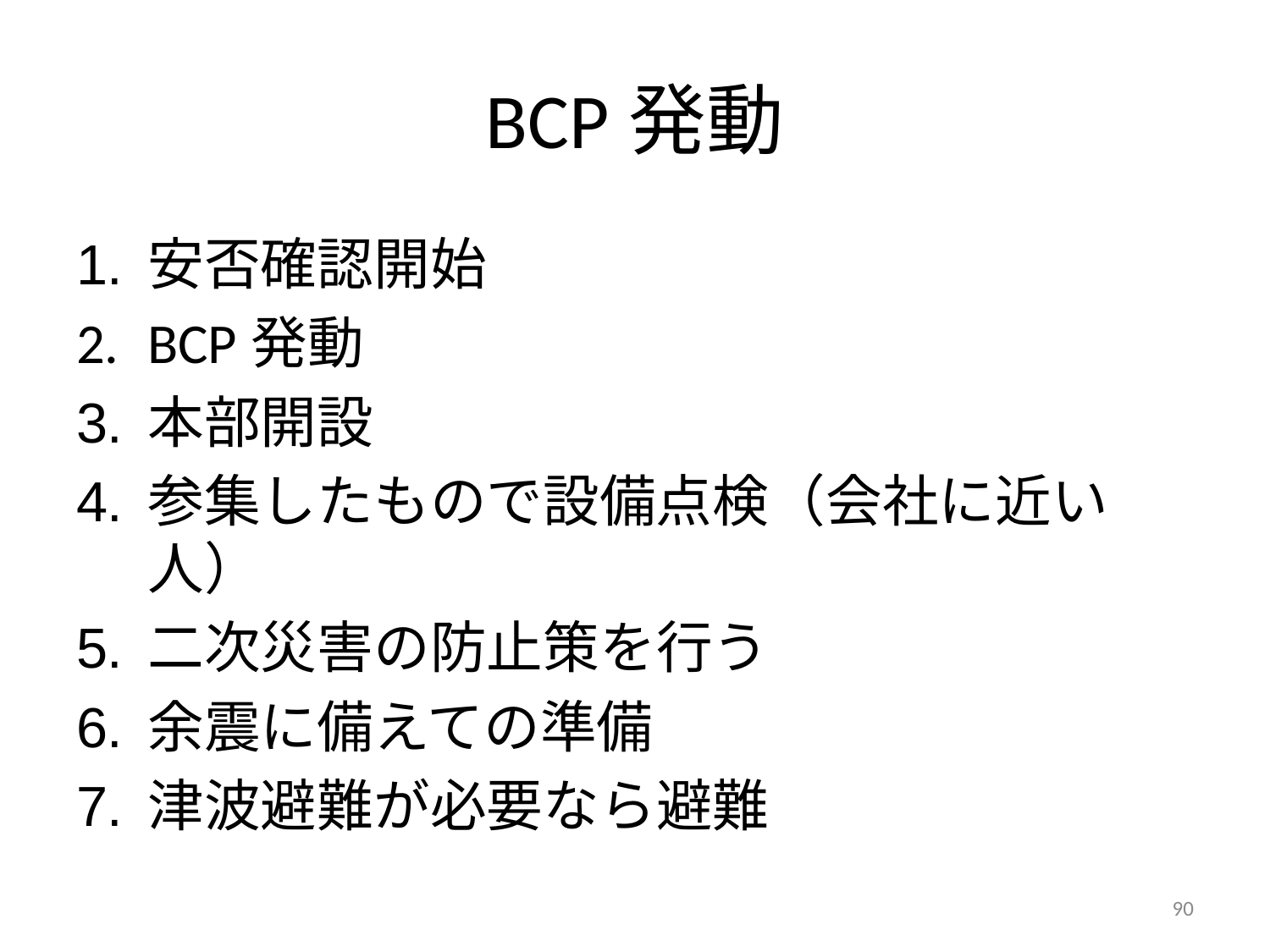

# BCP発動
安否確認開始
BCP発動
本部開設
参集したもので設備点検（会社に近い人）
二次災害の防止策を行う
余震に備えての準備
津波避難が必要なら避難
90